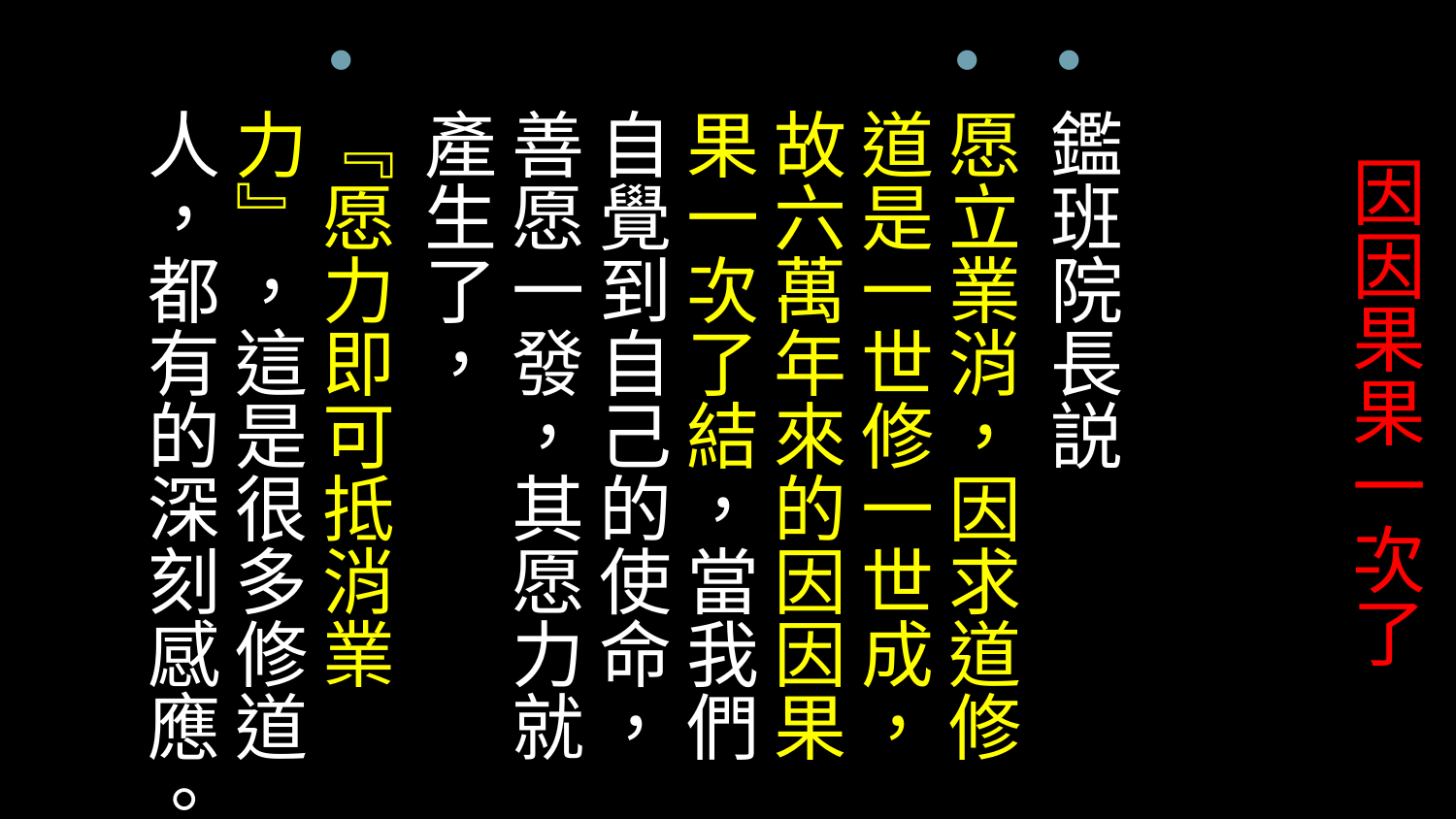

# 因因果果一次了
鑑班院長説
愿立業消，因求道修道是一世修一世成，故六萬年來的因因果果一次了結，當我們自覺到自己的使命，善愿一發，其愿力就產生了，
『愿力即可抵消業力』，這是很多修道人，都有的深刻感應。